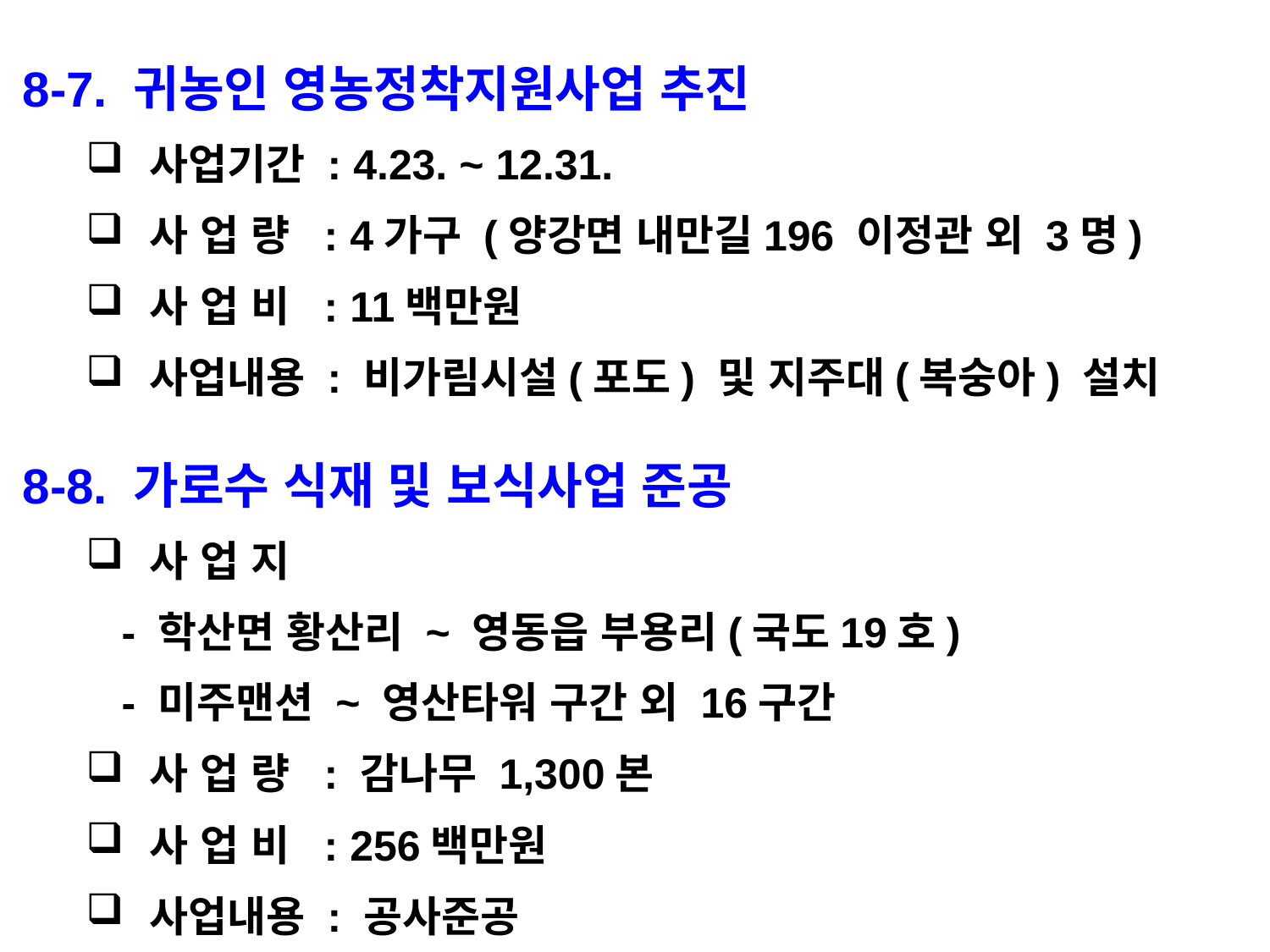

8-7. 귀농인 영농정착지원사업 추진
사업기간 : 4.23. ~ 12.31.
사 업 량  : 4가구 (양강면 내만길196 이정관 외 3명)
사 업 비  : 11백만원
사업내용 : 비가림시설(포도) 및 지주대(복숭아) 설치
8-8. 가로수 식재 및 보식사업 준공
사 업 지
   - 학산면 황산리 ~ 영동읍 부용리(국도19호)
   - 미주맨션 ~ 영산타워 구간 외 16구간
사 업 량  : 감나무 1,300본
사 업 비  : 256백만원
사업내용 : 공사준공